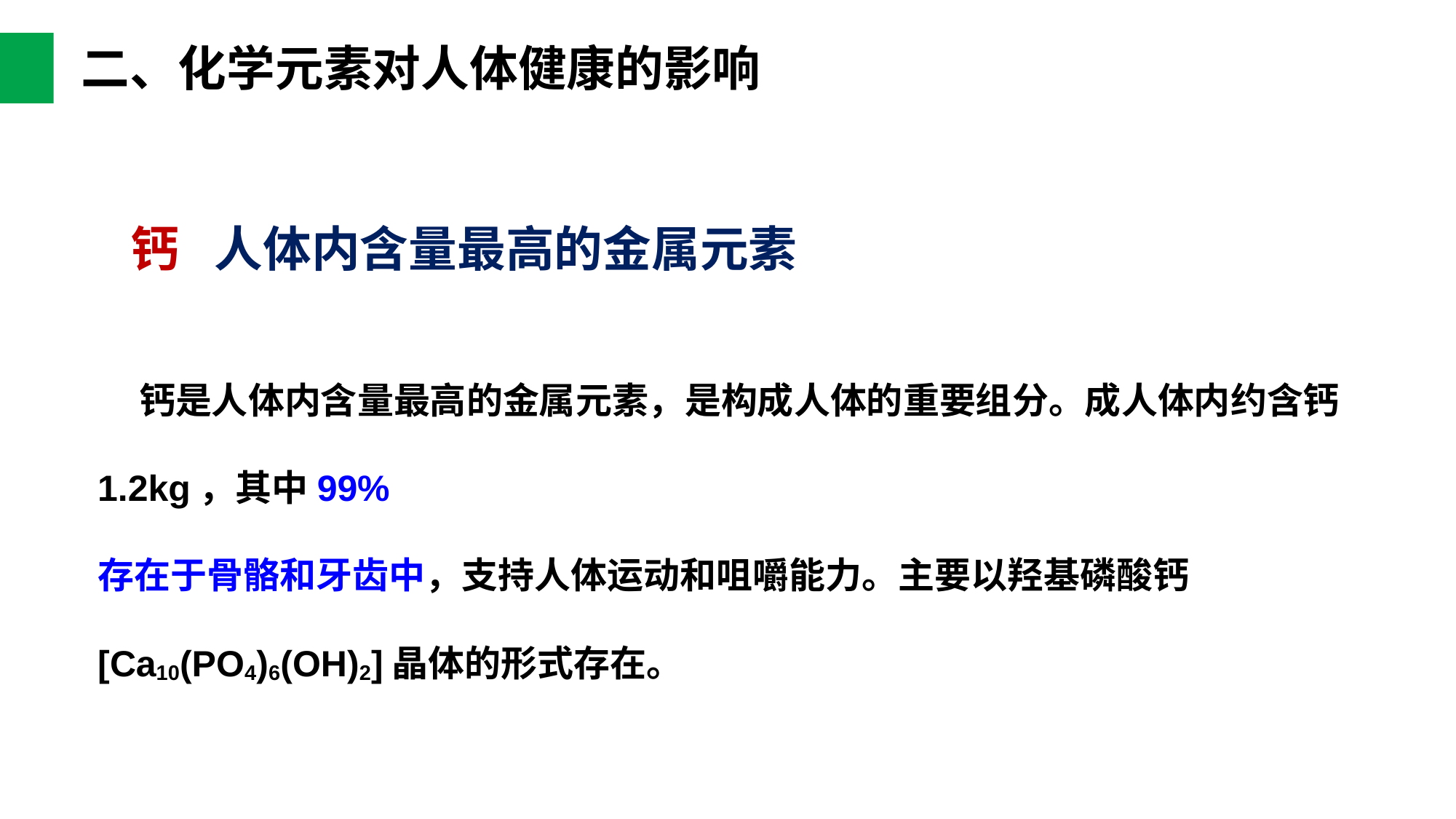

二、化学元素对人体健康的影响
人体内含量最高的金属元素
钙
    钙是人体内含量最高的金属元素，是构成人体的重要组分。成人体内约含钙1.2kg，其中99%
存在于骨骼和牙齿中，支持人体运动和咀嚼能力。主要以羟基磷酸钙[Ca10(PO4)6(OH)2]晶体的形式存在。